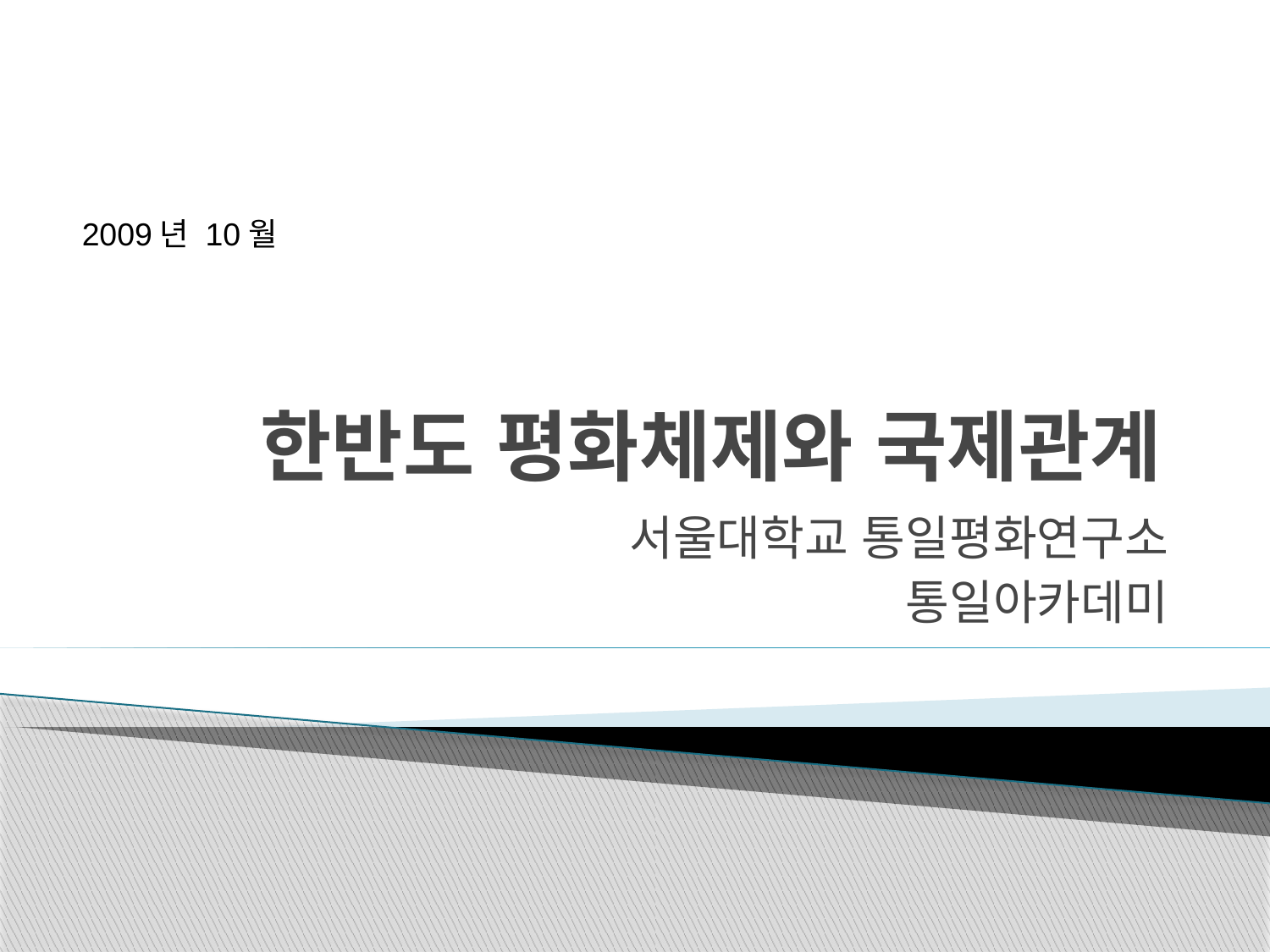

2009년 10월
# 한반도 평화체제와 국제관계
서울대학교 통일평화연구소
통일아카데미